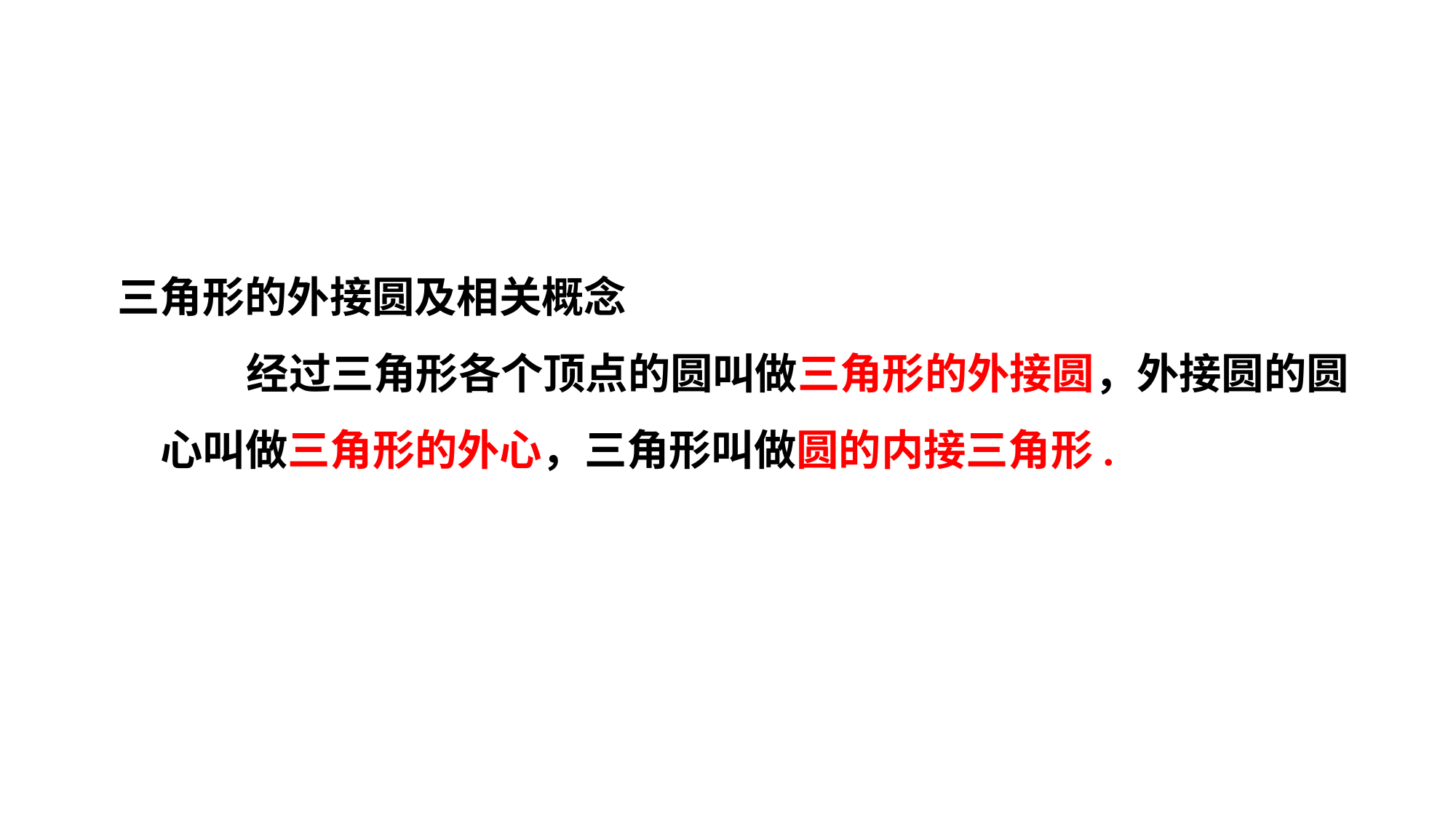

三角形的外接圆及相关概念
经过三角形各个顶点的圆叫做三角形的外接圆，外接圆的圆心叫做三角形的外心，三角形叫做圆的内接三角形.